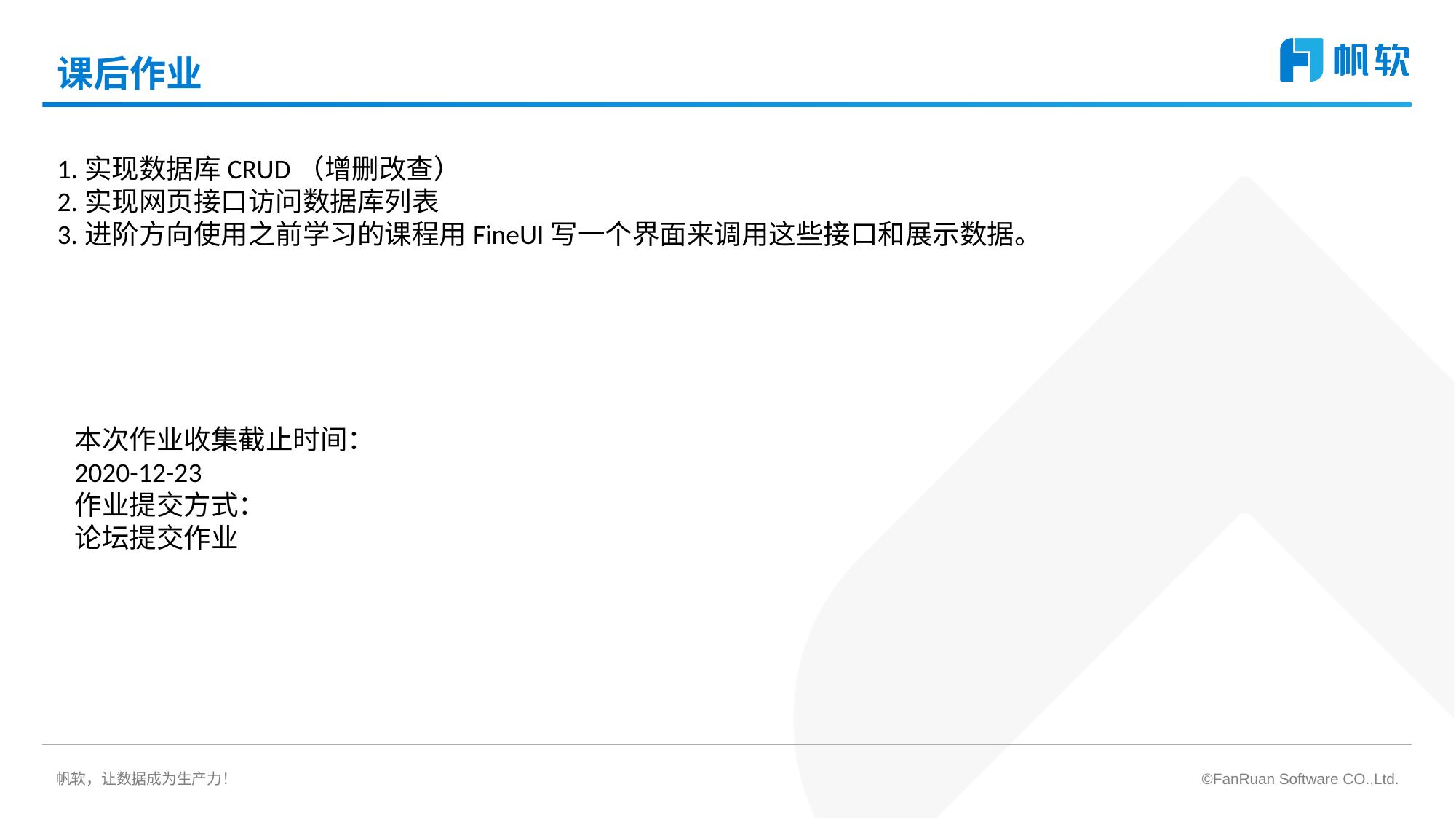

# 课后作业
1.实现数据库CRUD（增删改查）
2.实现网页接口访问数据库列表
3.进阶方向使用之前学习的课程用FineUI写一个界面来调用这些接口和展示数据。
本次作业收集截止时间：
2020-12-23
作业提交方式：
论坛提交作业